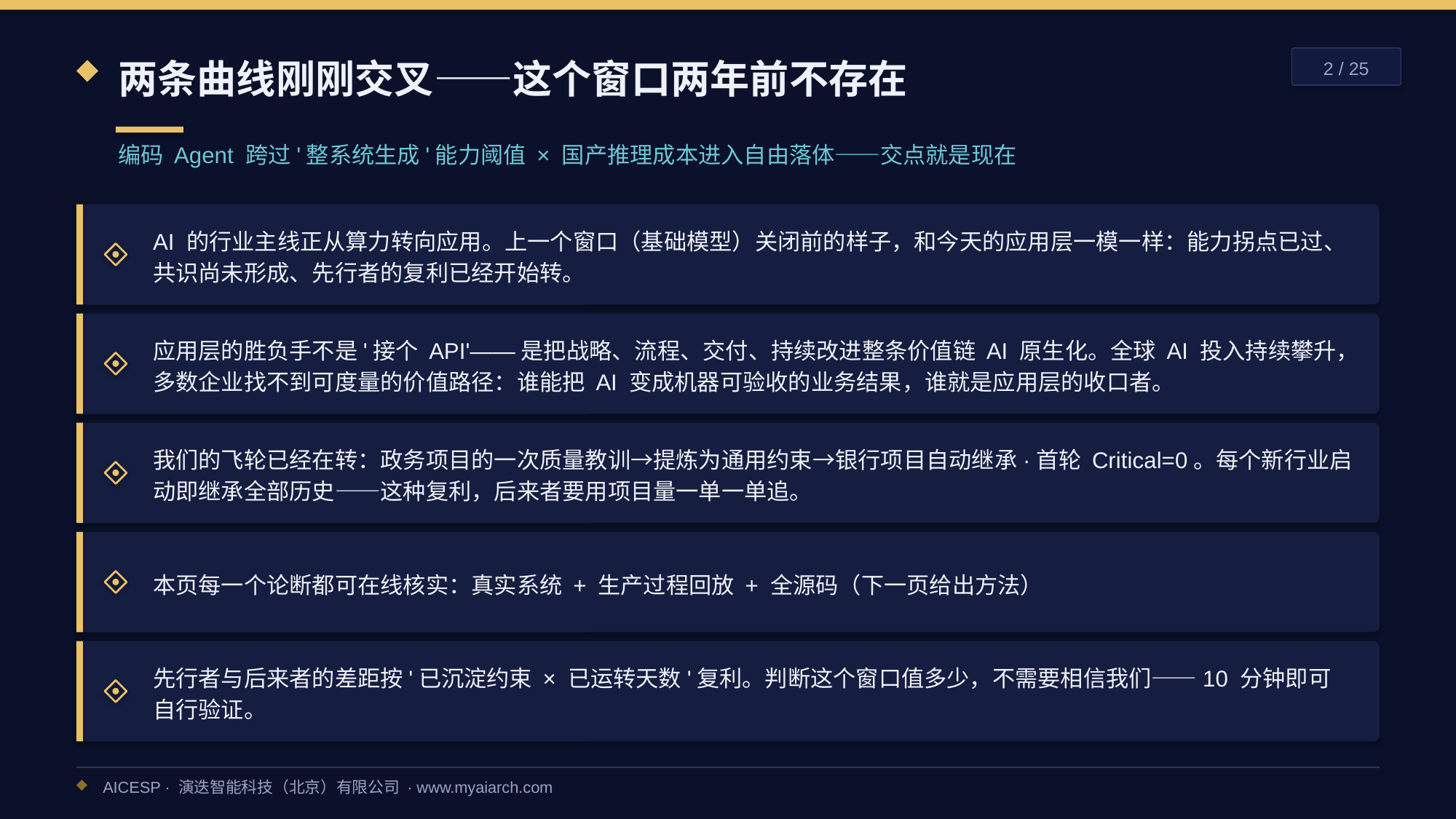

两条曲线刚刚交叉——这个窗口两年前不存在

2 / 25

编码 Agent 跨过'整系统生成'能力阈值 × 国产推理成本进入自由落体——交点就是现在

AI 的行业主线正从算力转向应用。上一个窗口（基础模型）关闭前的样子，和今天的应用层一模一样：能力拐点已过、共识尚未形成、先行者的复利已经开始转。

应用层的胜负手不是'接个 API'——是把战略、流程、交付、持续改进整条价值链 AI 原生化。全球 AI 投入持续攀升，多数企业找不到可度量的价值路径：谁能把 AI 变成机器可验收的业务结果，谁就是应用层的收口者。

我们的飞轮已经在转：政务项目的一次质量教训→提炼为通用约束→银行项目自动继承·首轮 Critical=0。每个新行业启动即继承全部历史——这种复利，后来者要用项目量一单一单追。

本页每一个论断都可在线核实：真实系统 + 生产过程回放 + 全源码（下一页给出方法）

先行者与后来者的差距按'已沉淀约束 × 已运转天数'复利。判断这个窗口值多少，不需要相信我们——10 分钟即可自行验证。

AICESP · 演迭智能科技（北京）有限公司 · www.myaiarch.com